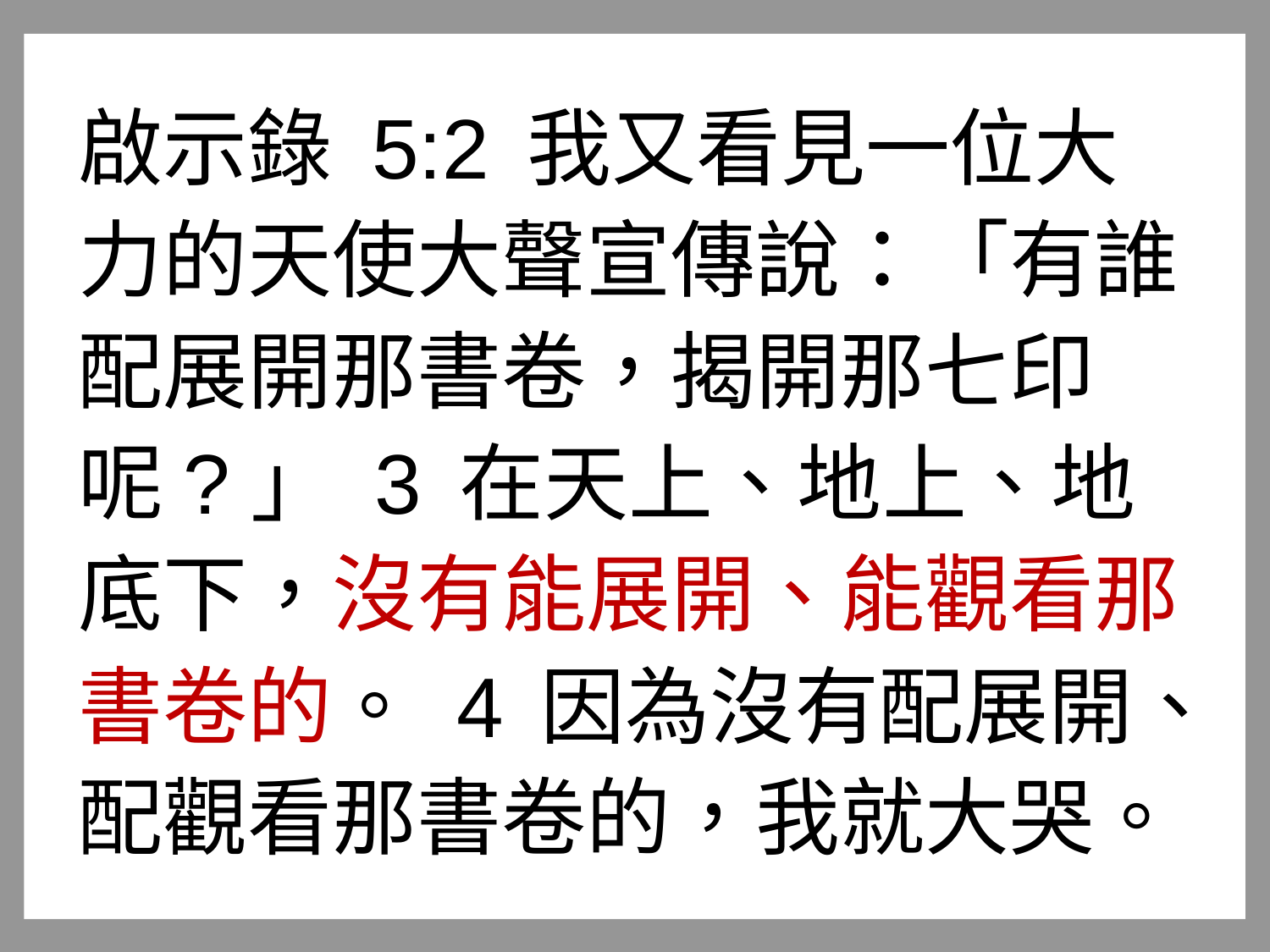

啟示錄 5:2 我又看見一位大力的天使大聲宣傳說：「有誰配展開那書卷，揭開那七印呢?」 3 在天上、地上、地底下，沒有能展開、能觀看那書卷的。 4 因為沒有配展開、配觀看那書卷的，我就大哭。